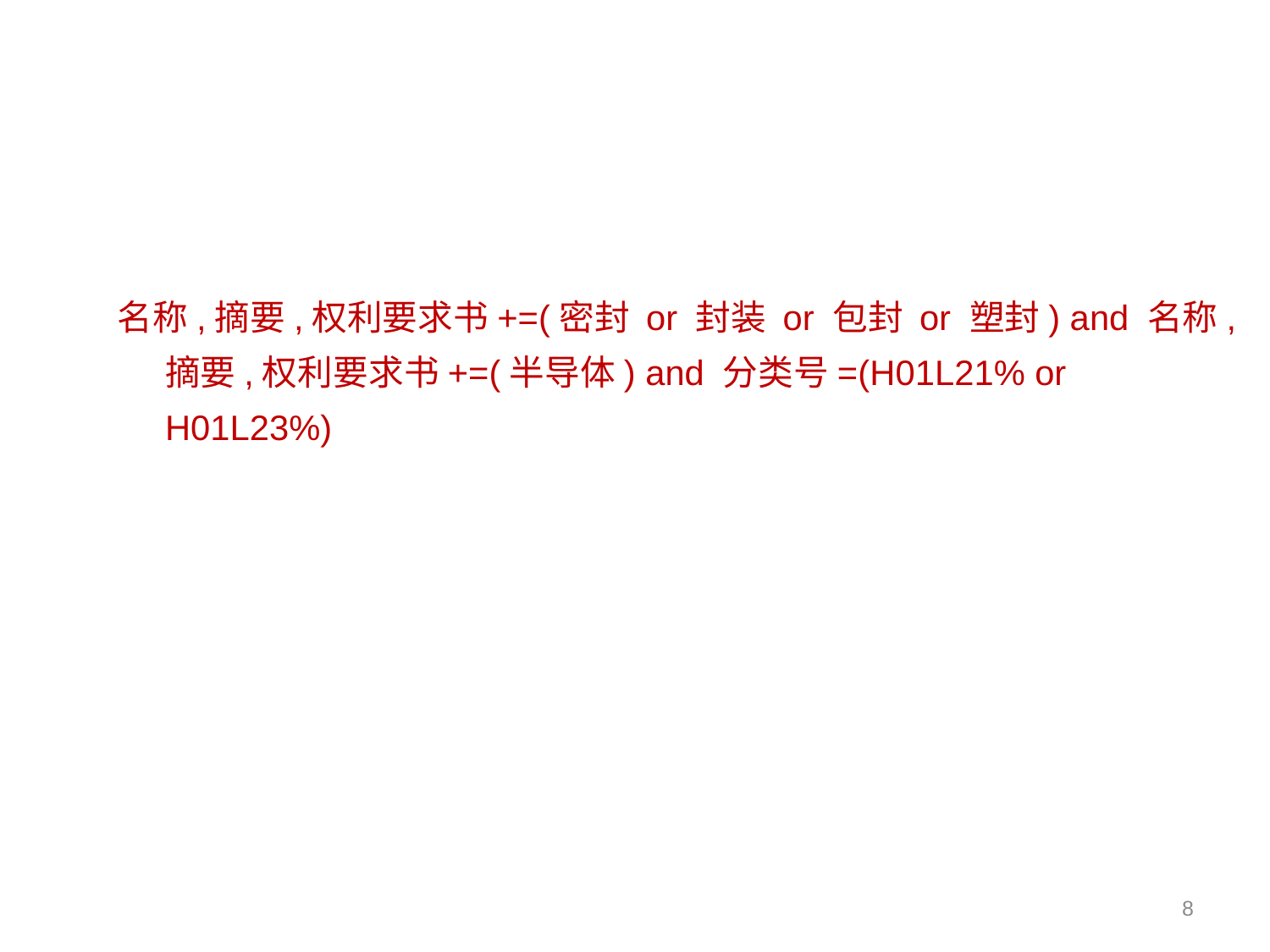

一、专利检索概述
专利分析阶段
专利分析内容
名称,摘要,权利要求书+=(密封 or 封装 or 包封 or 塑封) and 名称,摘要,权利要求书+=(半导体) and 分类号=(H01L21% or H01L23%)

8